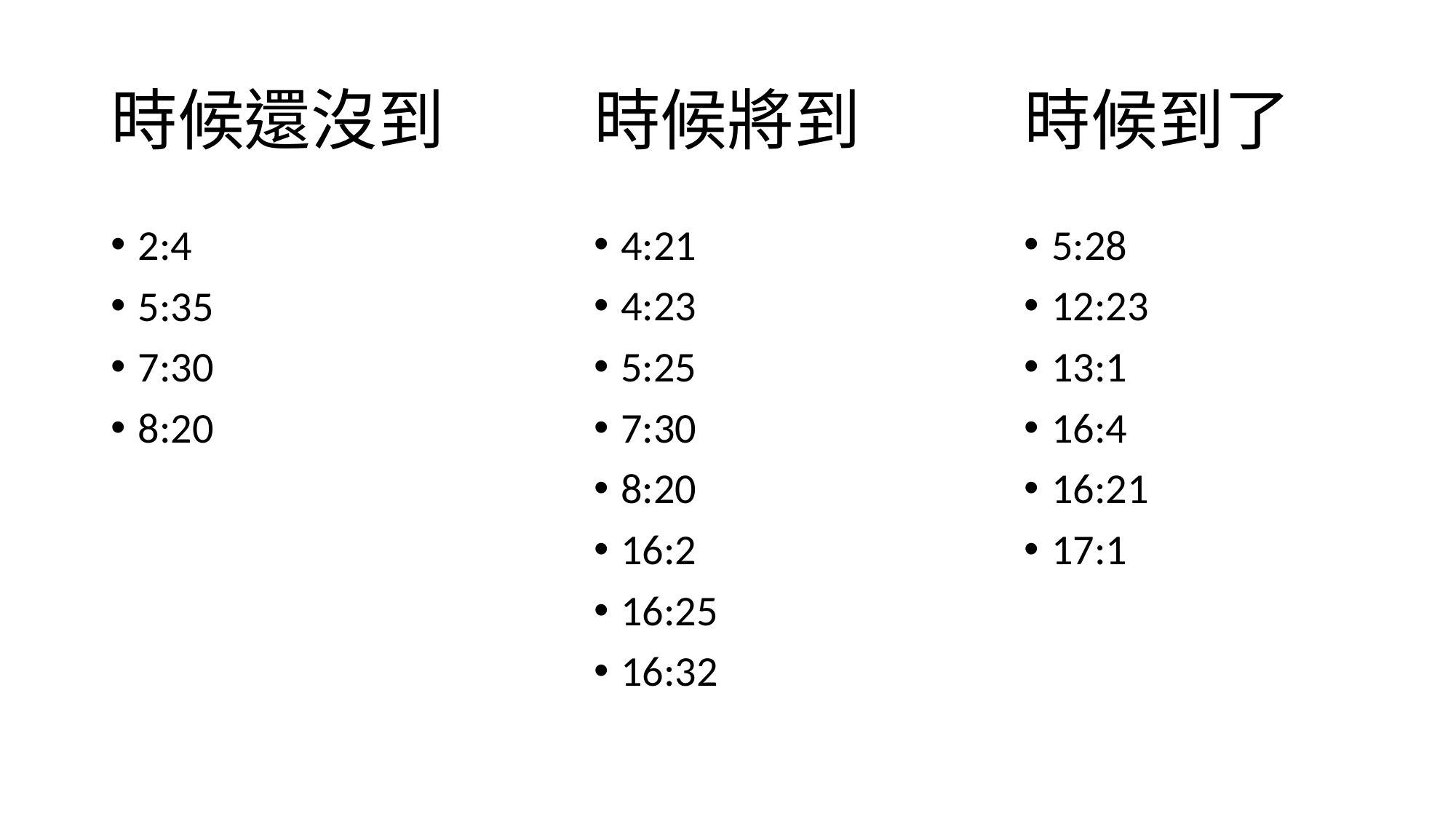

# 時候還沒到
時候將到
時候到了
2:4
5:35
7:30
8:20
4:21
4:23
5:25
7:30
8:20
16:2
16:25
16:32
5:28
12:23
13:1
16:4
16:21
17:1